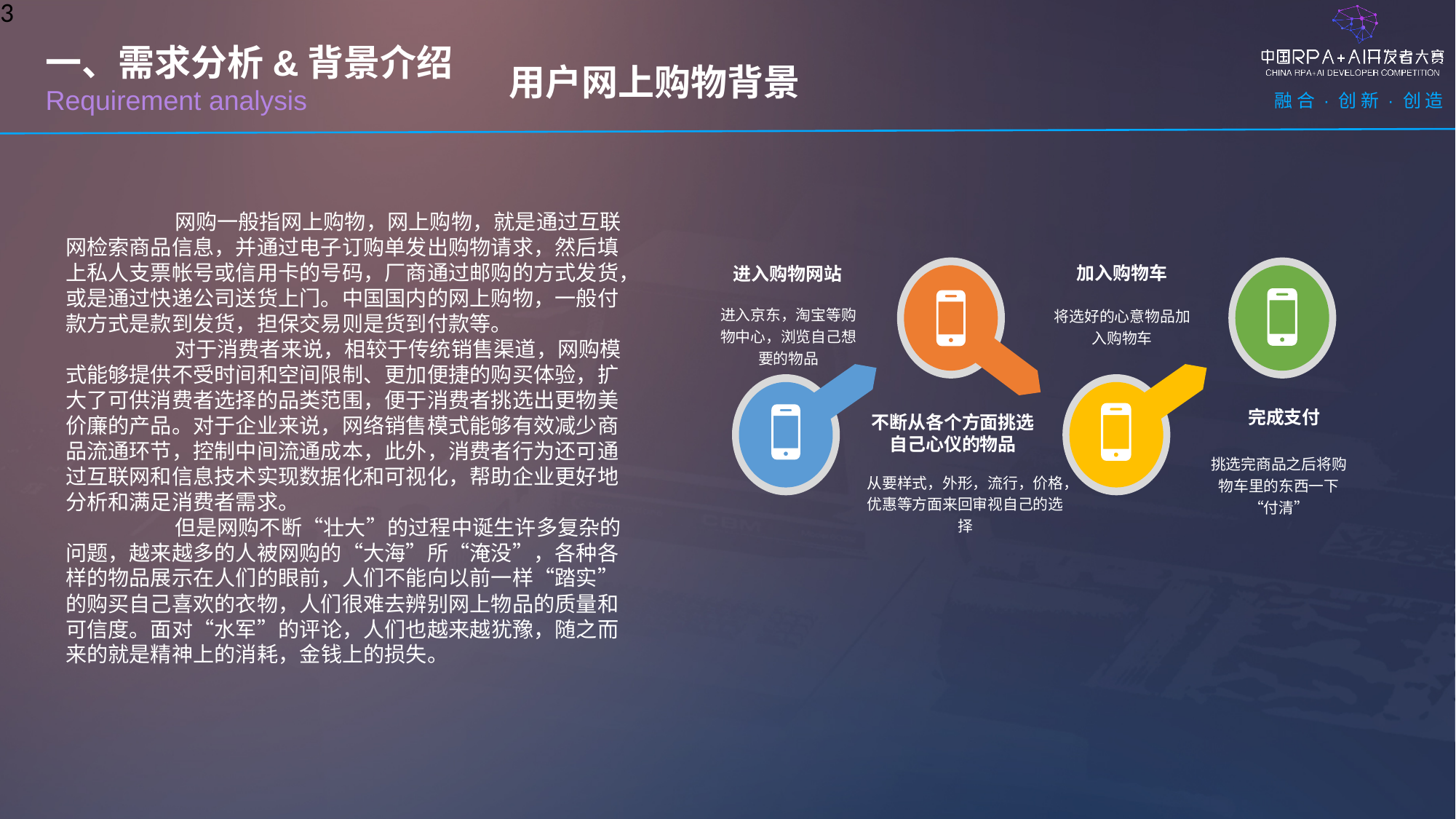

3
用户网上购物背景
一、需求分析&背景介绍
Requirement analysis
	网购一般指网上购物，网上购物，就是通过互联网检索商品信息，并通过电子订购单发出购物请求，然后填上私人支票帐号或信用卡的号码，厂商通过邮购的方式发货，或是通过快递公司送货上门。中国国内的网上购物，一般付款方式是款到发货，担保交易则是货到付款等。
	对于消费者来说，相较于传统销售渠道，网购模式能够提供不受时间和空间限制、更加便捷的购买体验，扩大了可供消费者选择的品类范围，便于消费者挑选出更物美价廉的产品。对于企业来说，网络销售模式能够有效减少商品流通环节，控制中间流通成本，此外，消费者行为还可通过互联网和信息技术实现数据化和可视化，帮助企业更好地分析和满足消费者需求。
	但是网购不断“壮大”的过程中诞生许多复杂的问题，越来越多的人被网购的“大海”所“淹没”，各种各样的物品展示在人们的眼前，人们不能向以前一样“踏实”的购买自己喜欢的衣物，人们很难去辨别网上物品的质量和可信度。面对“水军”的评论，人们也越来越犹豫，随之而来的就是精神上的消耗，金钱上的损失。

加入购物车
将选好的心意物品加入购物车
进入购物网站
进入京东，淘宝等购物中心，浏览自己想要的物品

不断从各个方面挑选
自己心仪的物品
完成支付
挑选完商品之后将购物车里的东西一下“付清”
从要样式，外形，流行，价格，优惠等方面来回审视自己的选择